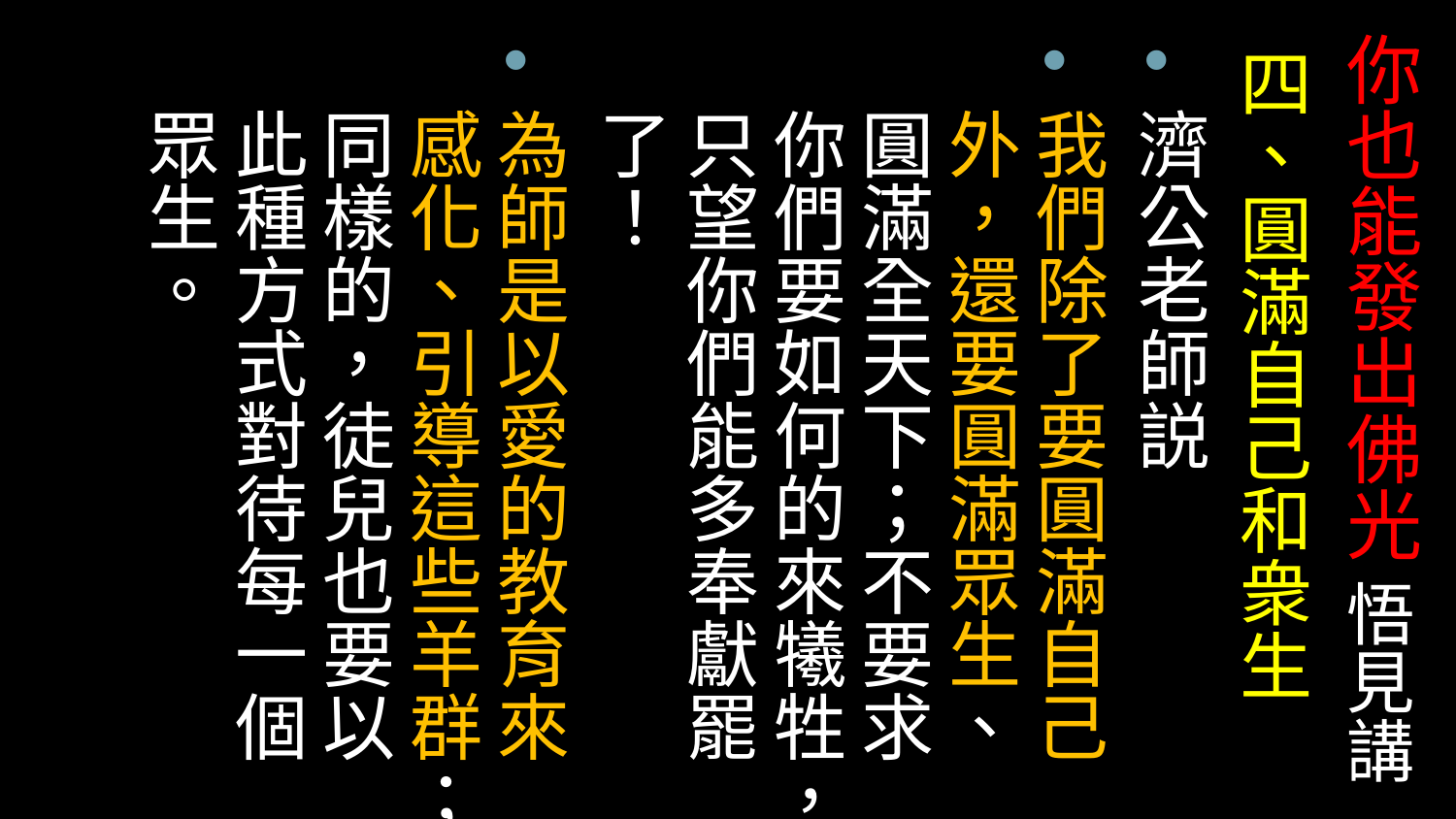

# 你也能發出佛光 悟見講
四、圓滿自己和衆生
濟公老師説
我們除了要圓滿自己外，還要圓滿眾生、圓滿全天下；不要求你們要如何的來犧牲，只望你們能多奉獻罷了！
為師是以愛的教育來感化、引導這些羊群；同樣的，徒兒也要以此種方式對待每一個眾生。